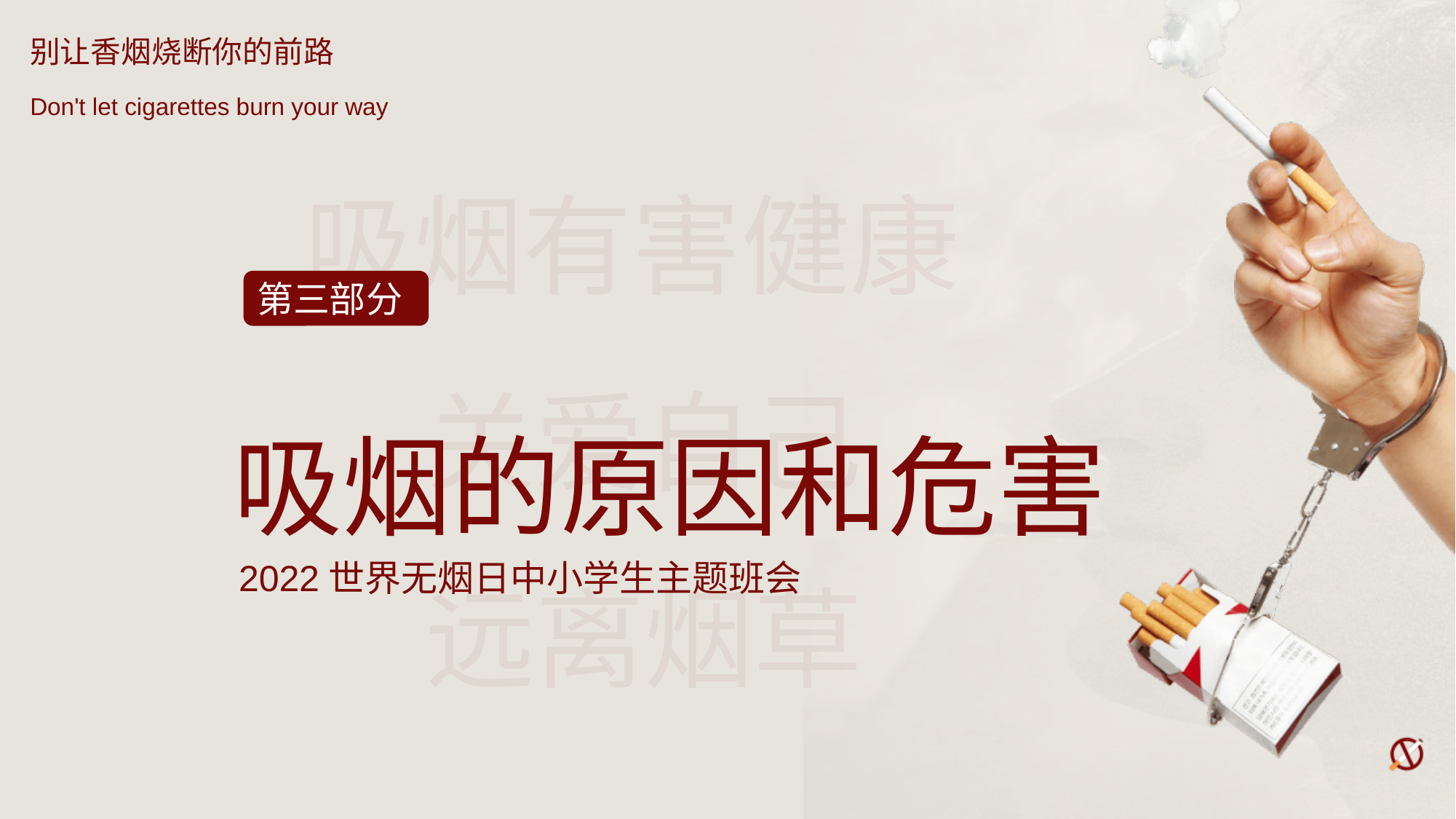

别让香烟烧断你的前路
Don't let cigarettes burn your way
第三部分
吸烟的原因和危害
2022世界无烟日中小学生主题班会